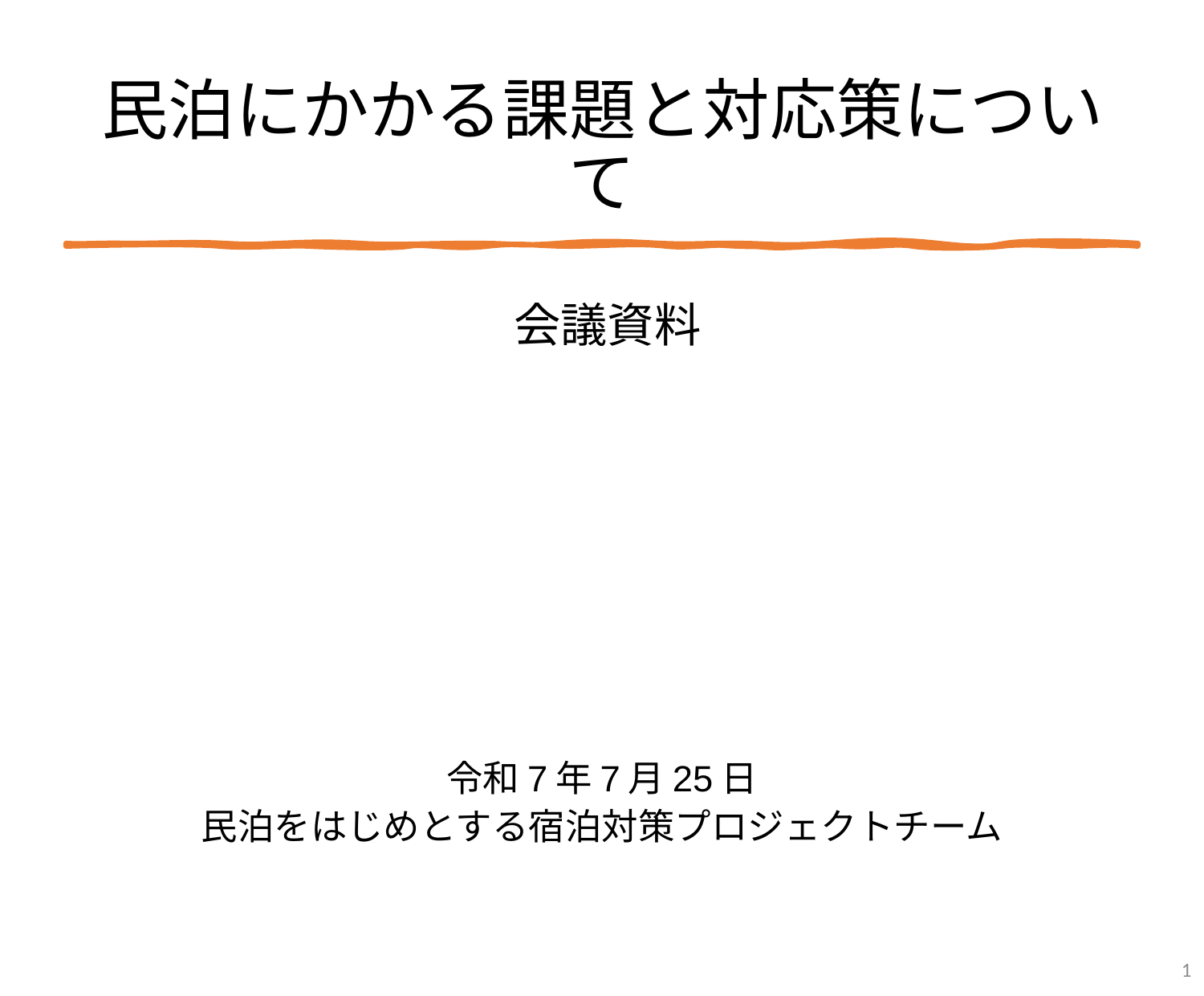

民泊にかかる課題と対応策について

会議資料
令和7年7月25日
民泊をはじめとする宿泊対策プロジェクトチーム
1